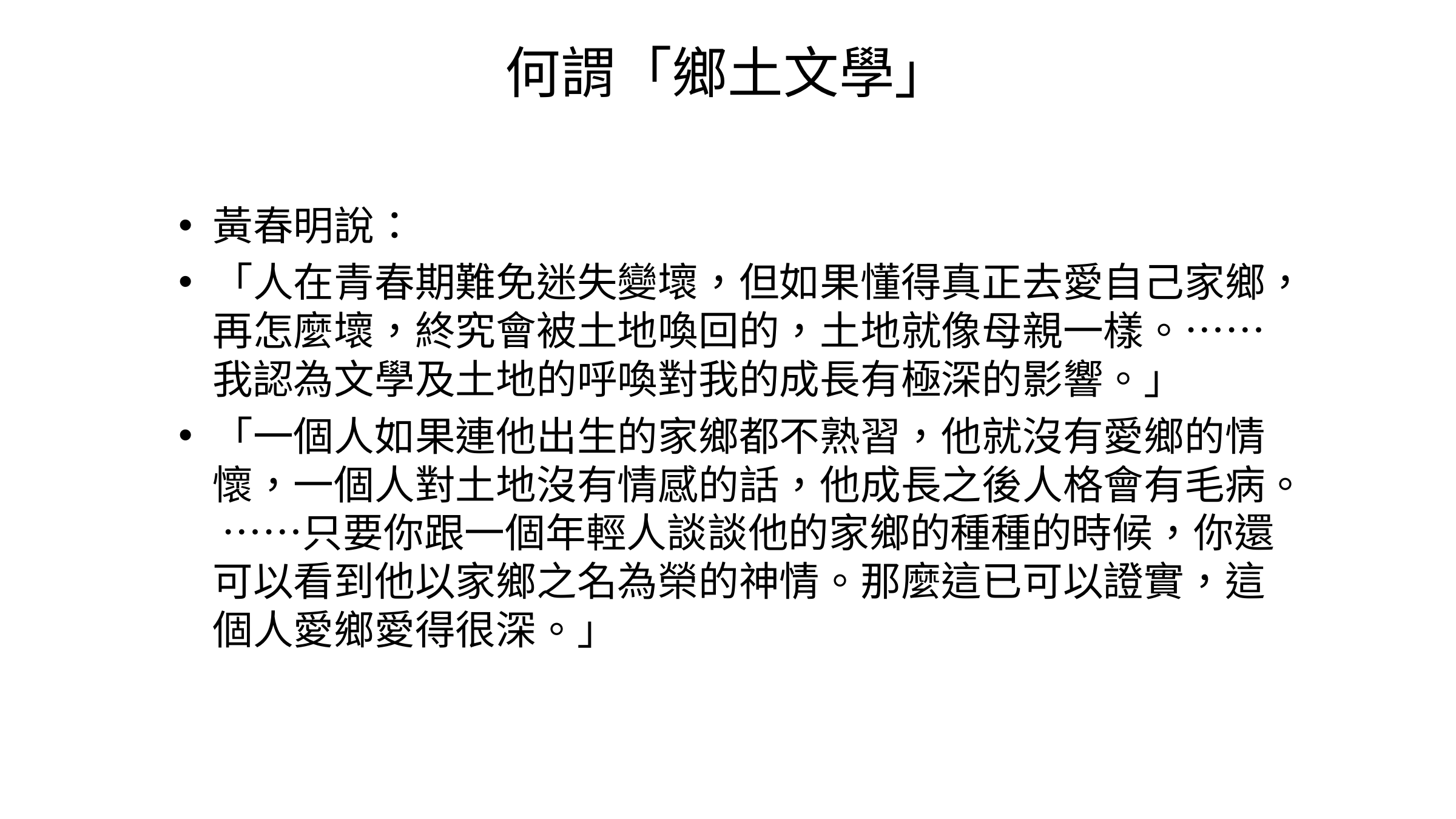

# 何謂「鄉土文學」
黃春明說：
「人在青春期難免迷失變壞，但如果懂得真正去愛自己家鄉，再怎麼壞，終究會被土地喚回的，土地就像母親一樣。……我認為文學及土地的呼喚對我的成長有極深的影響。」
「一個人如果連他出生的家鄉都不熟習，他就沒有愛鄉的情懷，一個人對土地沒有情感的話，他成長之後人格會有毛病。 ……只要你跟一個年輕人談談他的家鄉的種種的時候，你還可以看到他以家鄉之名為榮的神情。那麼這已可以證實，這個人愛鄉愛得很深。」